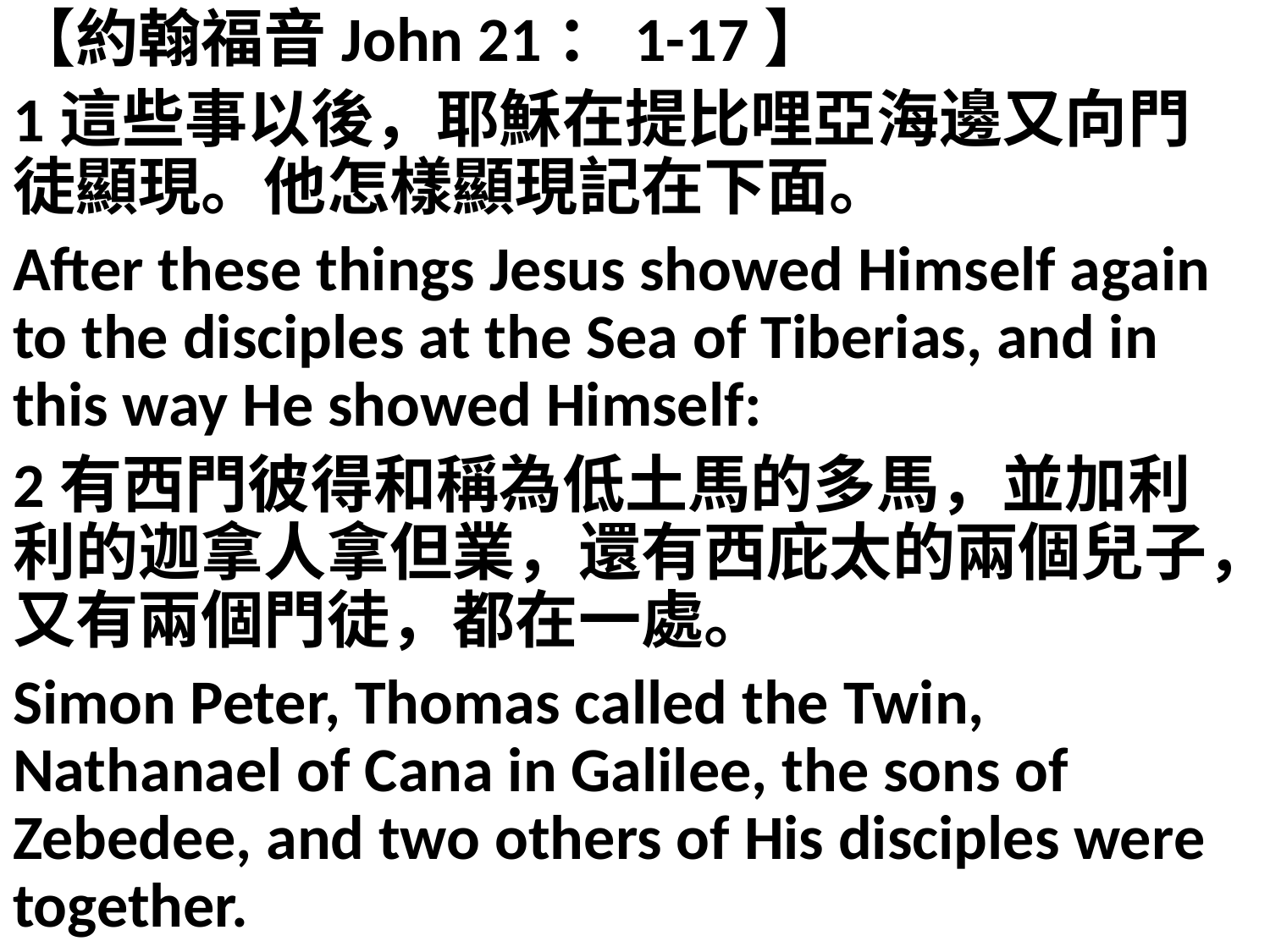

【約翰福音John 21：1-17】
1這些事以後，耶穌在提比哩亞海邊又向門徒顯現。他怎樣顯現記在下面。
After these things Jesus showed Himself again to the disciples at the Sea of Tiberias, and in this way He showed Himself:
2有西門彼得和稱為低土馬的多馬，並加利利的迦拿人拿但業，還有西庇太的兩個兒子，又有兩個門徒，都在一處。
Simon Peter, Thomas called the Twin, Nathanael of Cana in Galilee, the sons of Zebedee, and two others of His disciples were together.